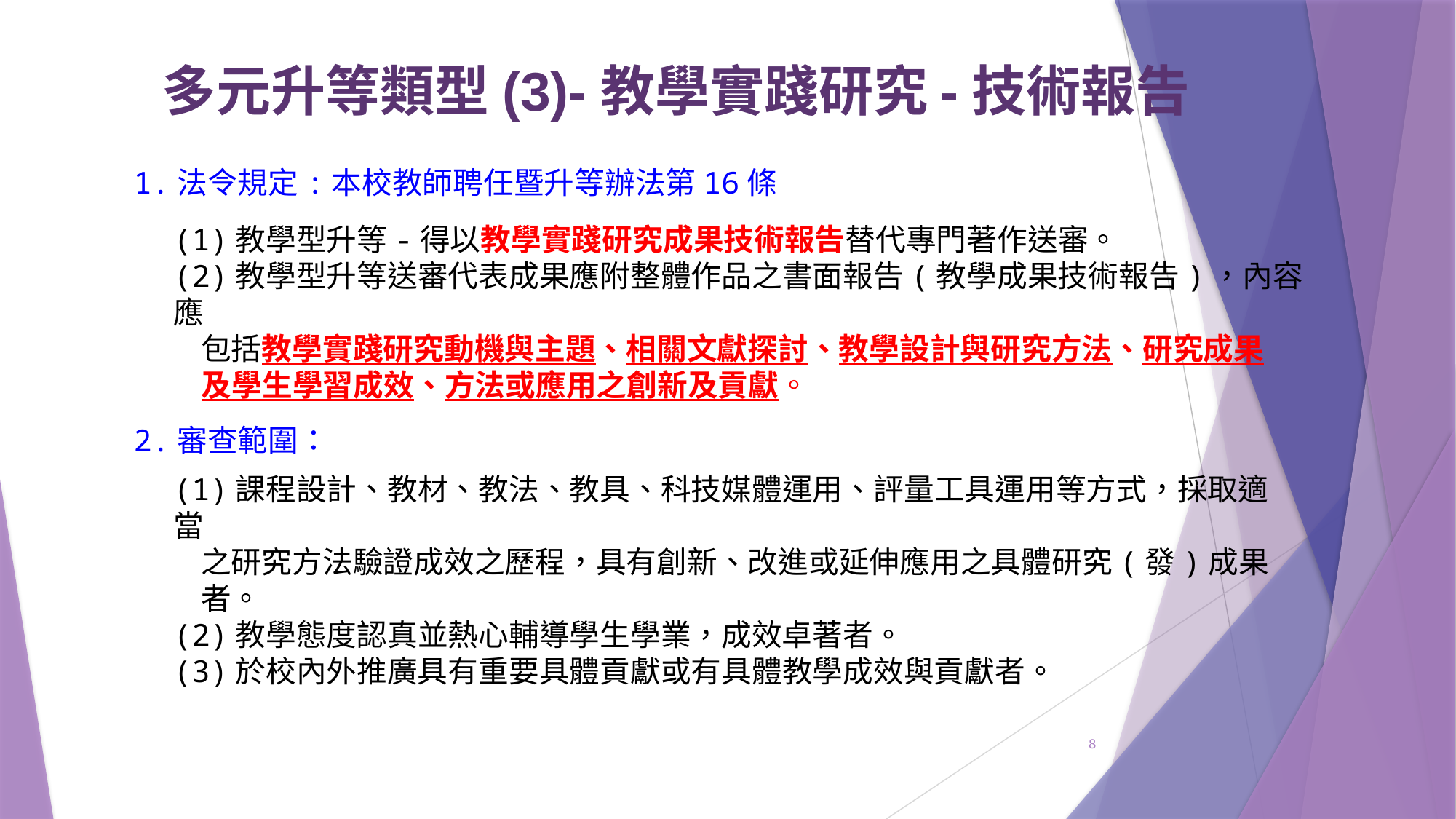

# 多元升等類型(3)-教學實踐研究-技術報告
1.法令規定:本校教師聘任暨升等辦法第16條

2.審查範圍：

(1)教學型升等-得以教學實踐研究成果技術報告替代專門著作送審。
(2)教學型升等送審代表成果應附整體作品之書面報告(教學成果技術報告)，內容應
   包括教學實踐研究動機與主題、相關文獻探討、教學設計與研究方法、研究成果
   及學生學習成效、方法或應用之創新及貢獻。
(1)課程設計、教材、教法、教具、科技媒體運用、評量工具運用等方式，採取適當
   之研究方法驗證成效之歷程，具有創新、改進或延伸應用之具體研究(發)成果
   者。
(2)教學態度認真並熱心輔導學生學業，成效卓著者。
(3)於校內外推廣具有重要具體貢獻或有具體教學成效與貢獻者。

8